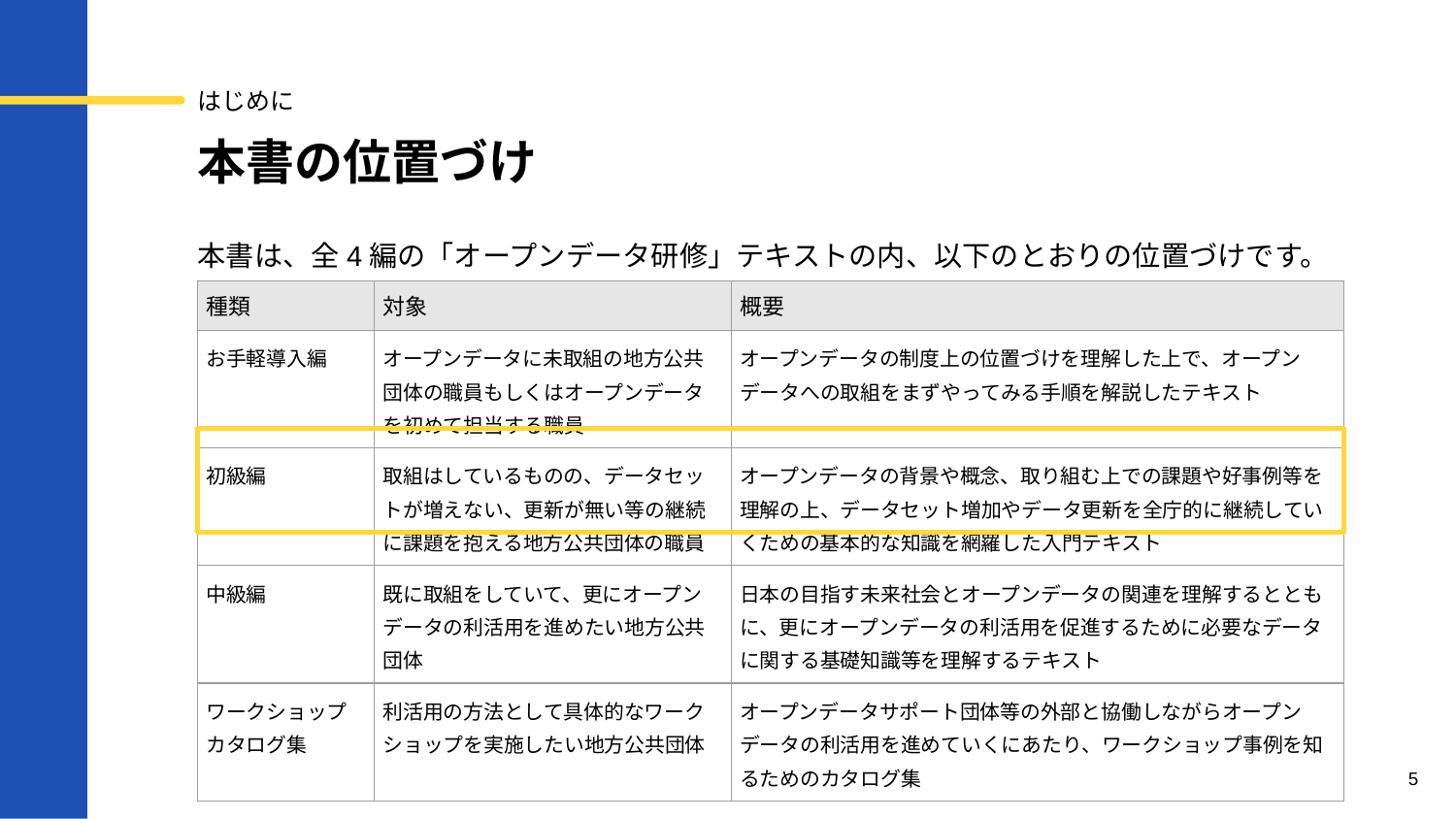

はじめに
# 本書の位置づけ
本書は、全4編の「オープンデータ研修」テキストの内、以下のとおりの位置づけです。
| 種類 | 対象 | 概要 |
| --- | --- | --- |
| お手軽導入編 | オープンデータに未取組の地方公共団体の職員もしくはオープンデータを初めて担当する職員 | オープンデータの制度上の位置づけを理解した上で、オープンデータへの取組をまずやってみる手順を解説したテキスト |
| 初級編 | 取組はしているものの、データセットが増えない、更新が無い等の継続に課題を抱える地方公共団体の職員 | オープンデータの背景や概念、取り組む上での課題や好事例等を理解の上、データセット増加やデータ更新を全庁的に継続していくための基本的な知識を網羅した入門テキスト |
| 中級編 | 既に取組をしていて、更にオープンデータの利活用を進めたい地方公共団体 | 日本の目指す未来社会とオープンデータの関連を理解するとともに、更にオープンデータの利活用を促進するために必要なデータに関する基礎知識等を理解するテキスト |
| ワークショップカタログ集 | 利活用の方法として具体的なワークショップを実施したい地方公共団体 | オープンデータサポート団体等の外部と協働しながらオープンデータの利活用を進めていくにあたり、ワークショップ事例を知るためのカタログ集 |

5